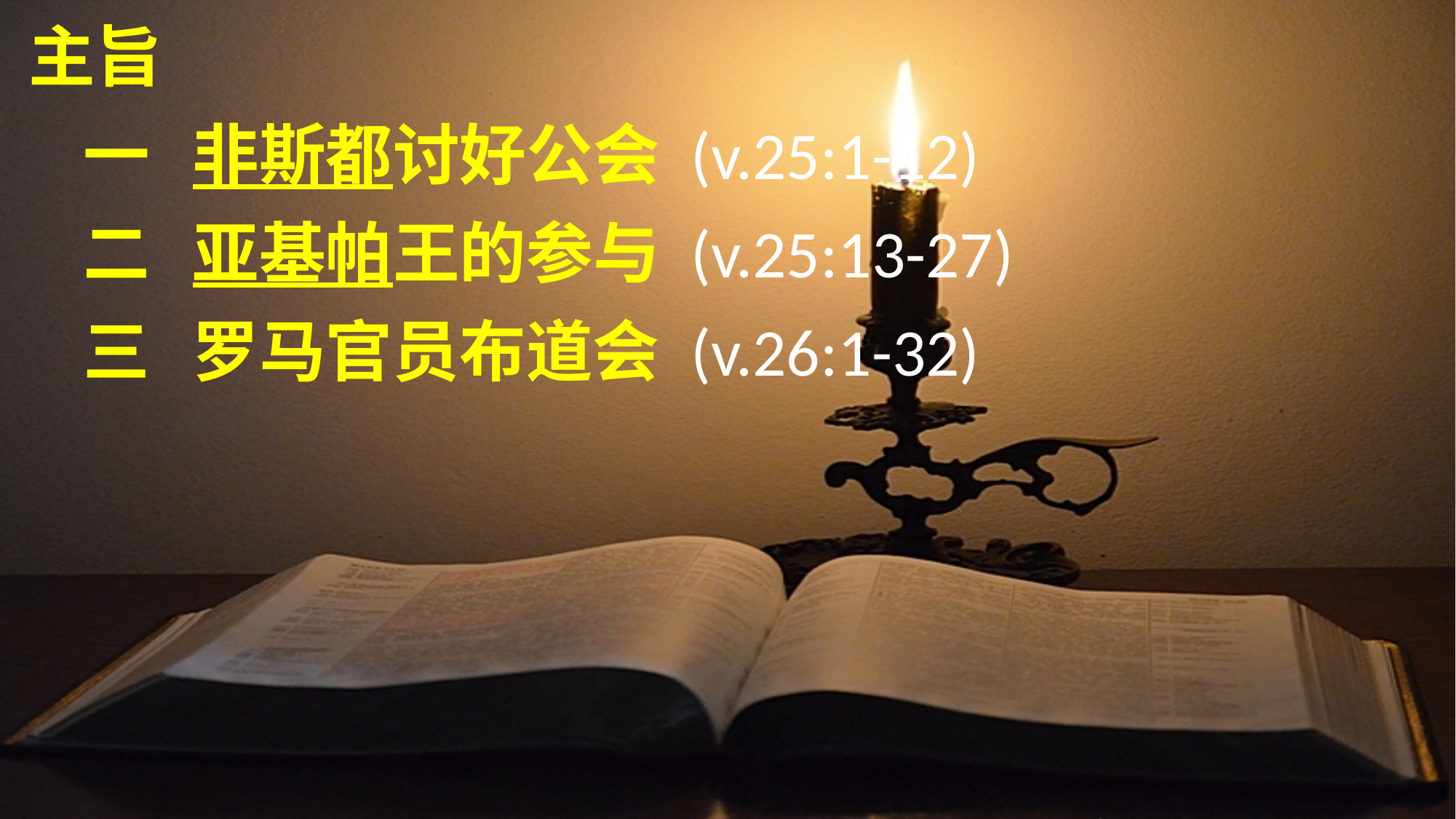

主旨
	一	非斯都讨好公会 (v.25:1-12)
	二	亚基帕王的参与 (v.25:13-27)
	三	罗马官员布道会 (v.26:1-32)